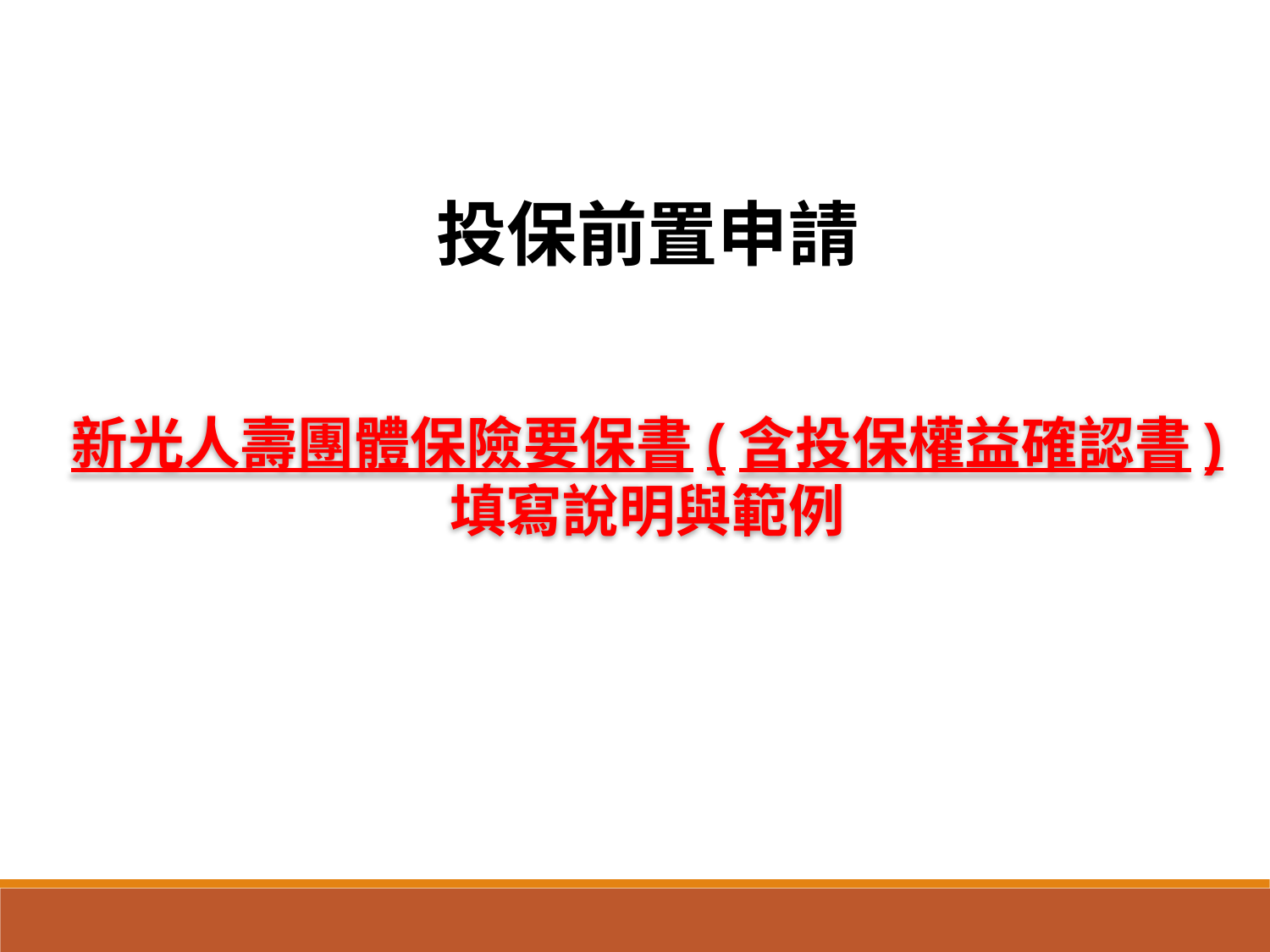

投保前置申請
新光人壽團體保險要保書(含投保權益確認書)
填寫說明與範例